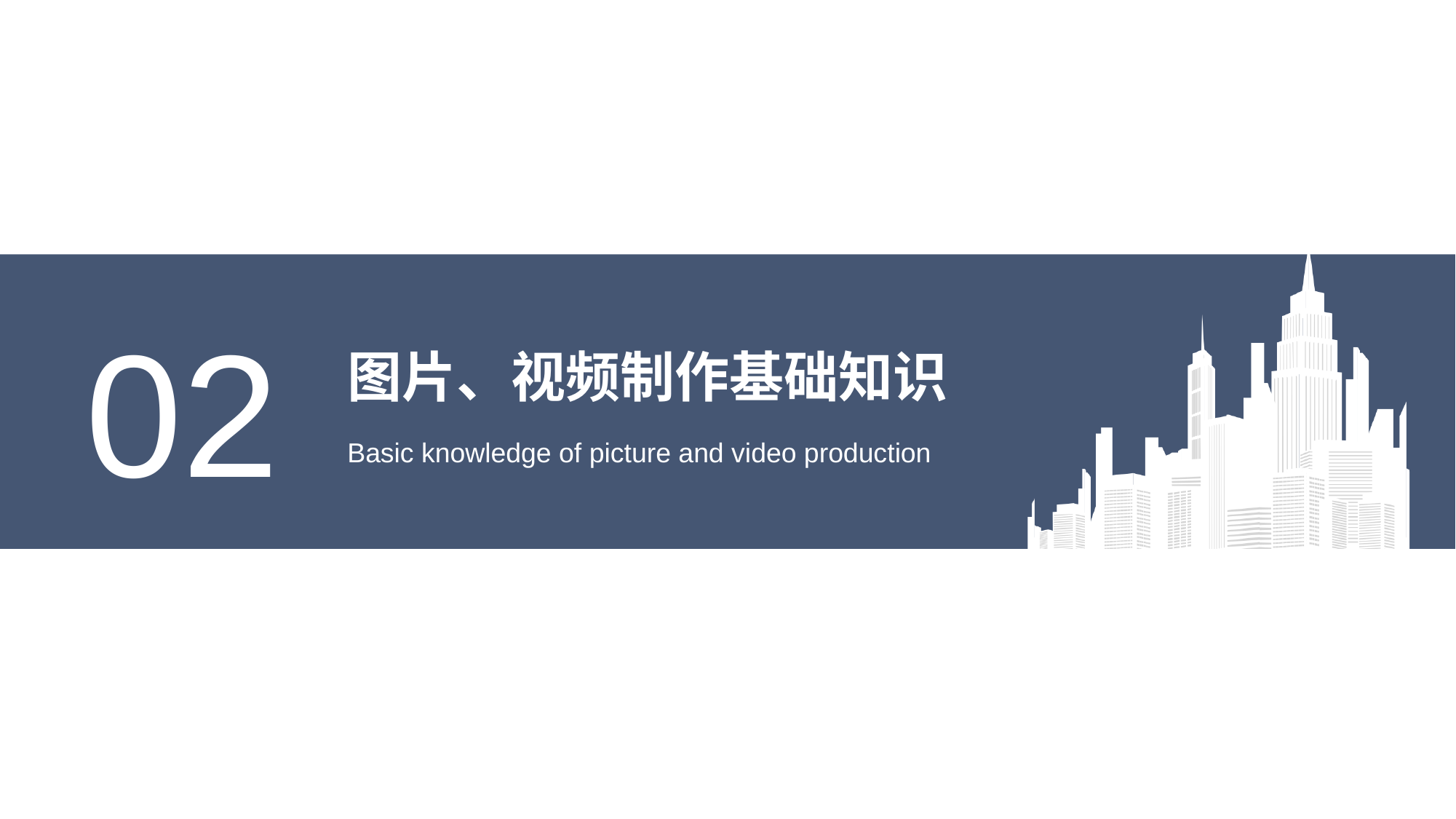

02
# 图片、视频制作基础知识
Basic knowledge of picture and video production